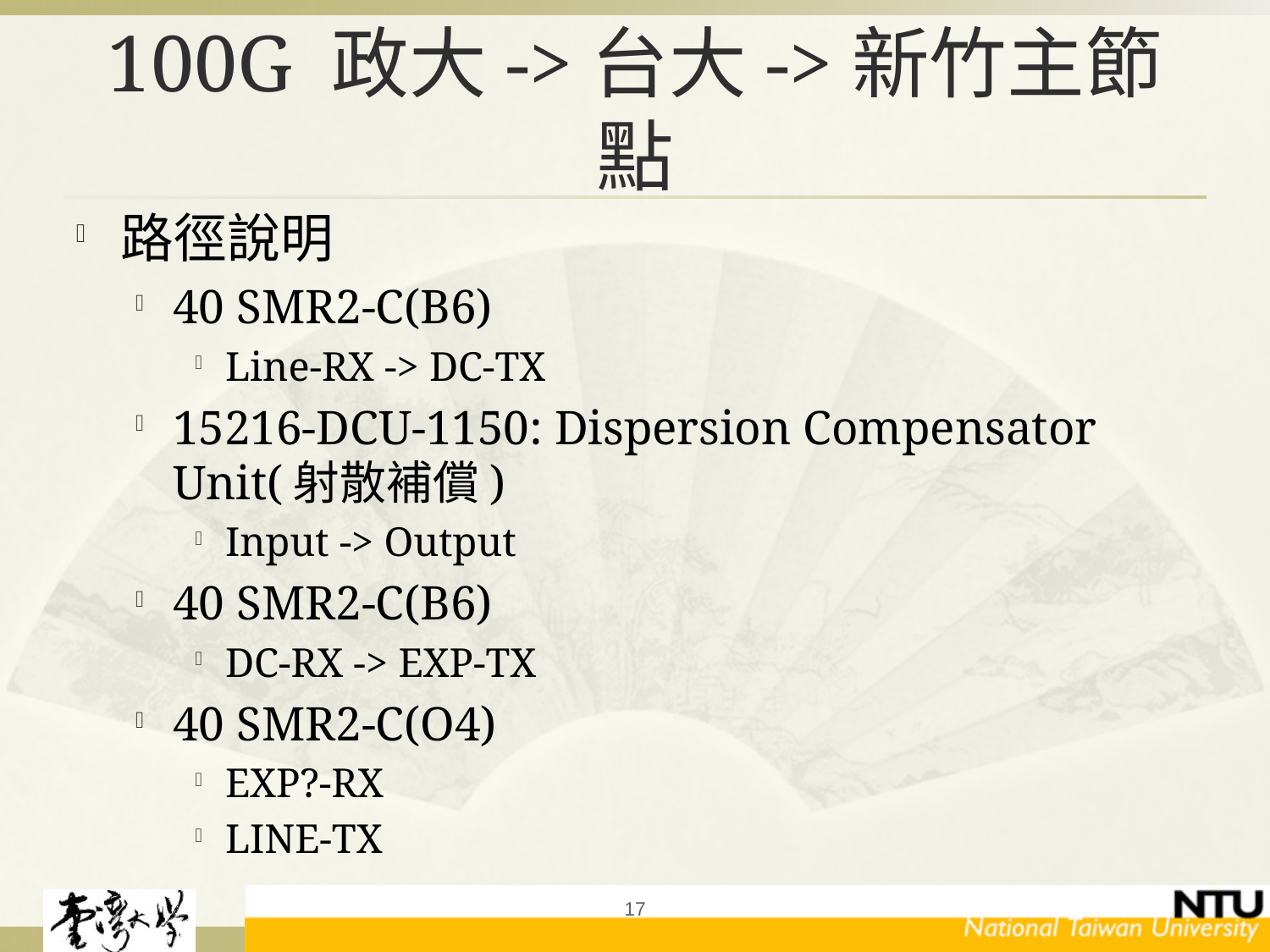

# 100G 政大->台大->新竹主節點
路徑說明
40 SMR2-C(B6)
Line-RX -> DC-TX
15216-DCU-1150: Dispersion Compensator Unit(射散補償)
Input -> Output
40 SMR2-C(B6)
DC-RX -> EXP-TX
40 SMR2-C(O4)
EXP?-RX
LINE-TX
17